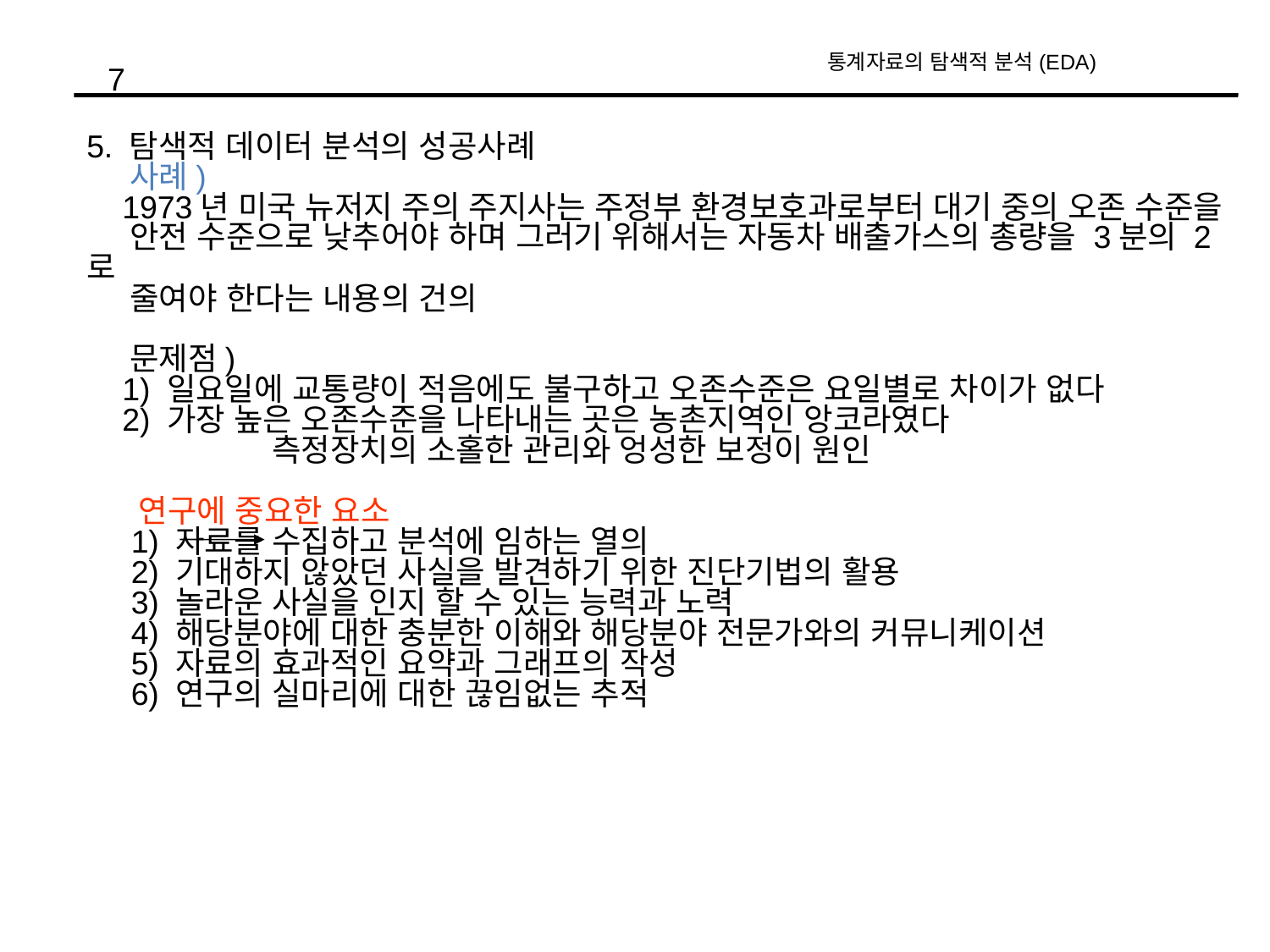

통계자료의 탐색적 분석(EDA)
7

5. 탐색적 데이터 분석의 성공사례
    사례)
    1973년 미국 뉴저지 주의 주지사는 주정부 환경보호과로부터 대기 중의 오존 수준을
    안전 수준으로 낮추어야 하며 그러기 위해서는 자동차 배출가스의 총량을 3분의 2로
    줄여야 한다는 내용의 건의

    문제점)
    1) 일요일에 교통량이 적음에도 불구하고 오존수준은 요일별로 차이가 없다
    2) 가장 높은 오존수준을 나타내는 곳은 농촌지역인 앙코라였다
                    측정장치의 소홀한 관리와 엉성한 보정이 원인

     연구에 중요한 요소
     1) 자료를 수집하고 분석에 임하는 열의
     2) 기대하지 않았던 사실을 발견하기 위한 진단기법의 활용
     3) 놀라운 사실을 인지 할 수 있는 능력과 노력
     4) 해당분야에 대한 충분한 이해와 해당분야 전문가와의 커뮤니케이션
     5) 자료의 효과적인 요약과 그래프의 작성
     6) 연구의 실마리에 대한 끊임없는 추적